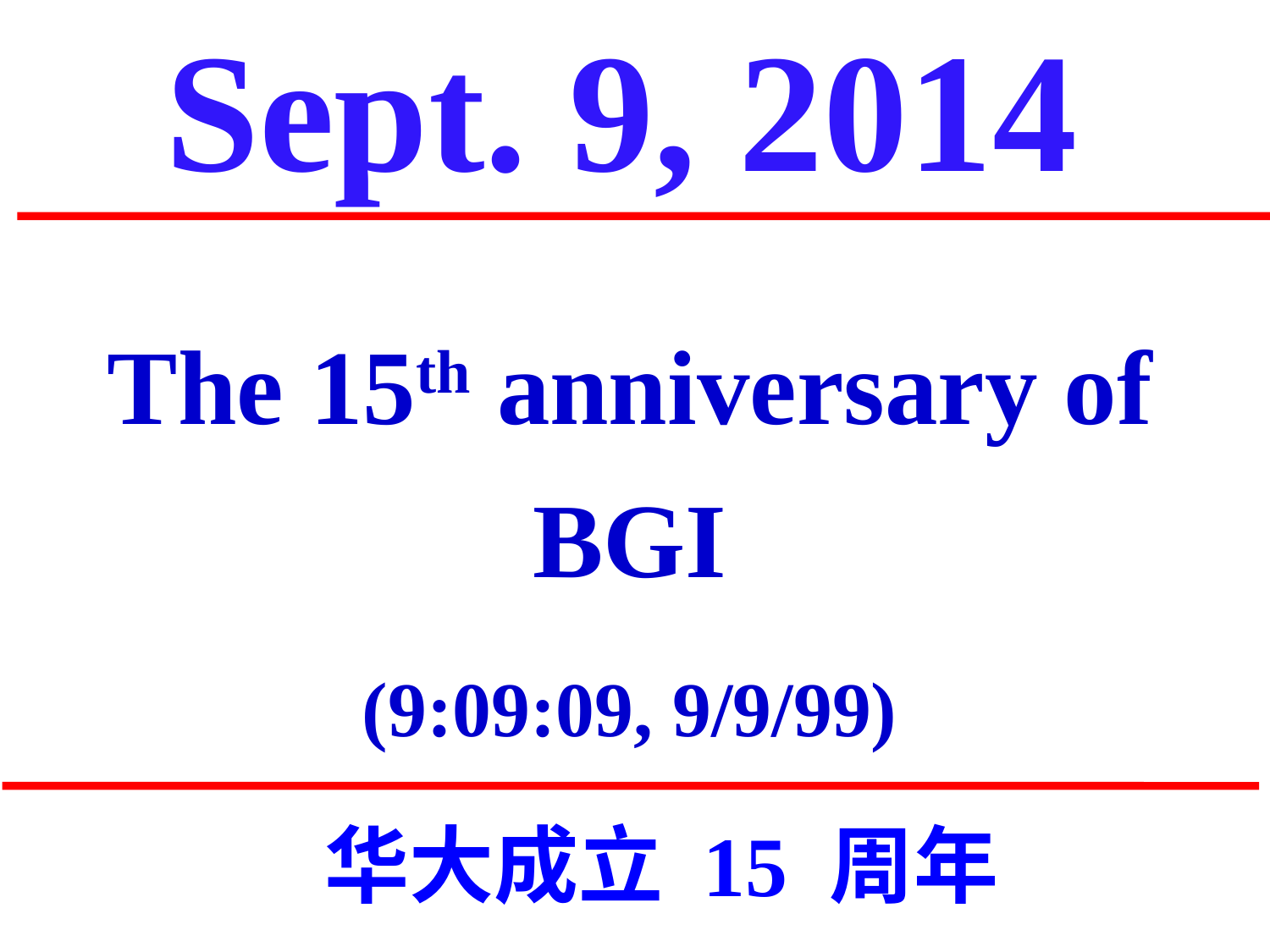

Sept. 9, 2014

The 15th anniversary of BGI
(9:09:09, 9/9/99)

华大成立 15 周年